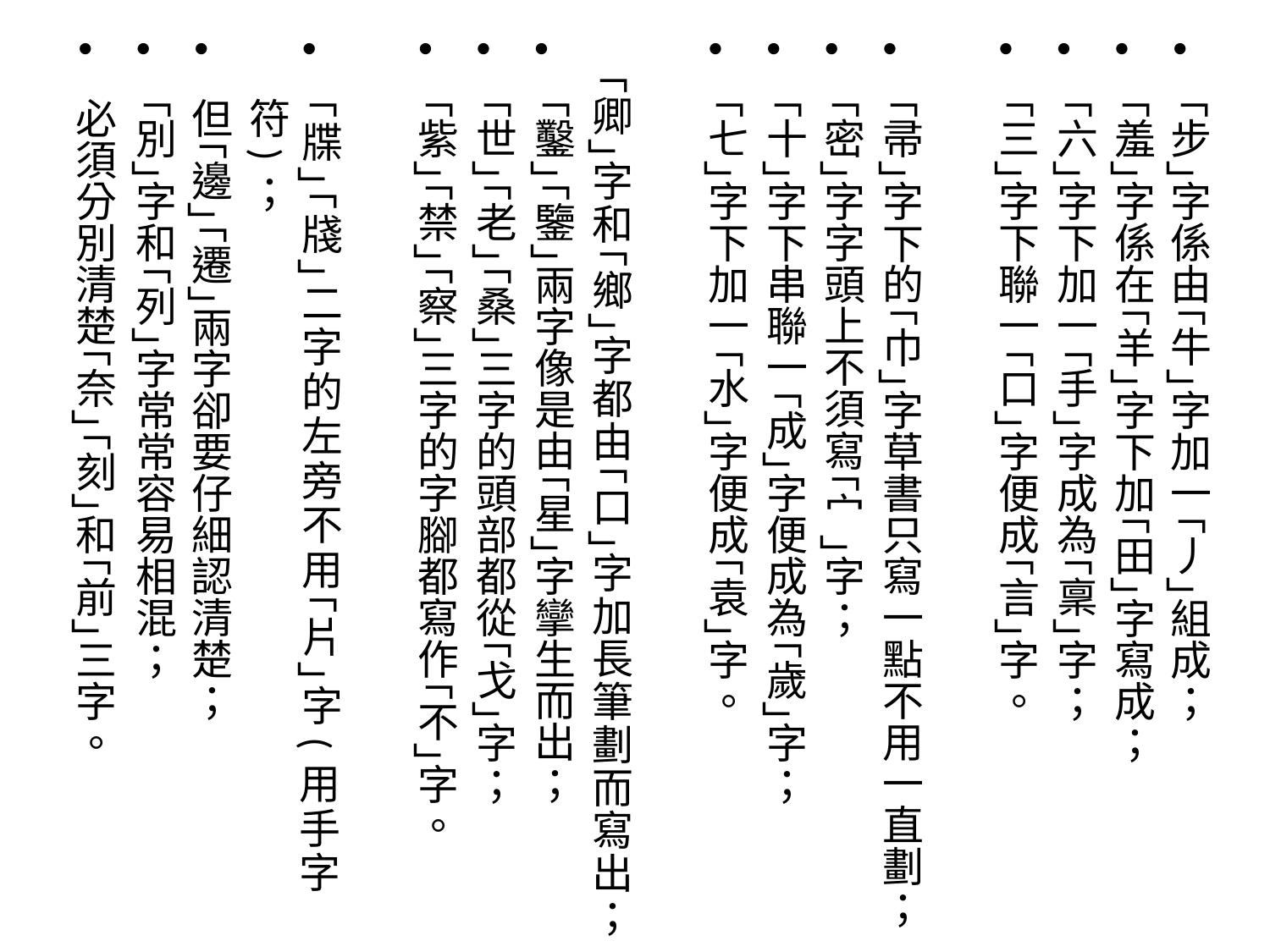

｢步｣字係由｢牛｣字加一｢丿｣組成；
｢羞｣字係在｢羊｣字下加｢田｣字寫成；
｢六｣字下加一｢手｣字成為｢稟｣字；
｢三｣字下聯一｢口｣字便成｢言｣字。

｢帚｣字下的｢巾｣字草書只寫一點不用一直劃；
｢密｣字字頭上不須寫｢宀｣字；
｢十｣字下串聯一｢成｣字便成為｢歲｣字；
｢七｣字下加一｢水｣字便成｢袁｣字。

 ｢卿｣字和｢鄉｣字都由｢口｣字加長筆劃而寫出；
｢鑿｣｢鑒｣兩字像是由｢星｣字攣生而出；
｢世｣｢老｣｢桑｣三字的頭部都從｢戈｣字；
｢紫｣｢禁｣｢察｣三字的字腳都寫作｢不｣字。

｢牒｣｢牋｣二字的左旁不用｢片｣字(用手字符)；
但｢邊｣｢遷｣兩字卻要仔細認清楚；
｢別｣字和｢列｣字常常容易相混；
必須分別清楚｢奈｣｢刻｣和｢前｣三字。
#